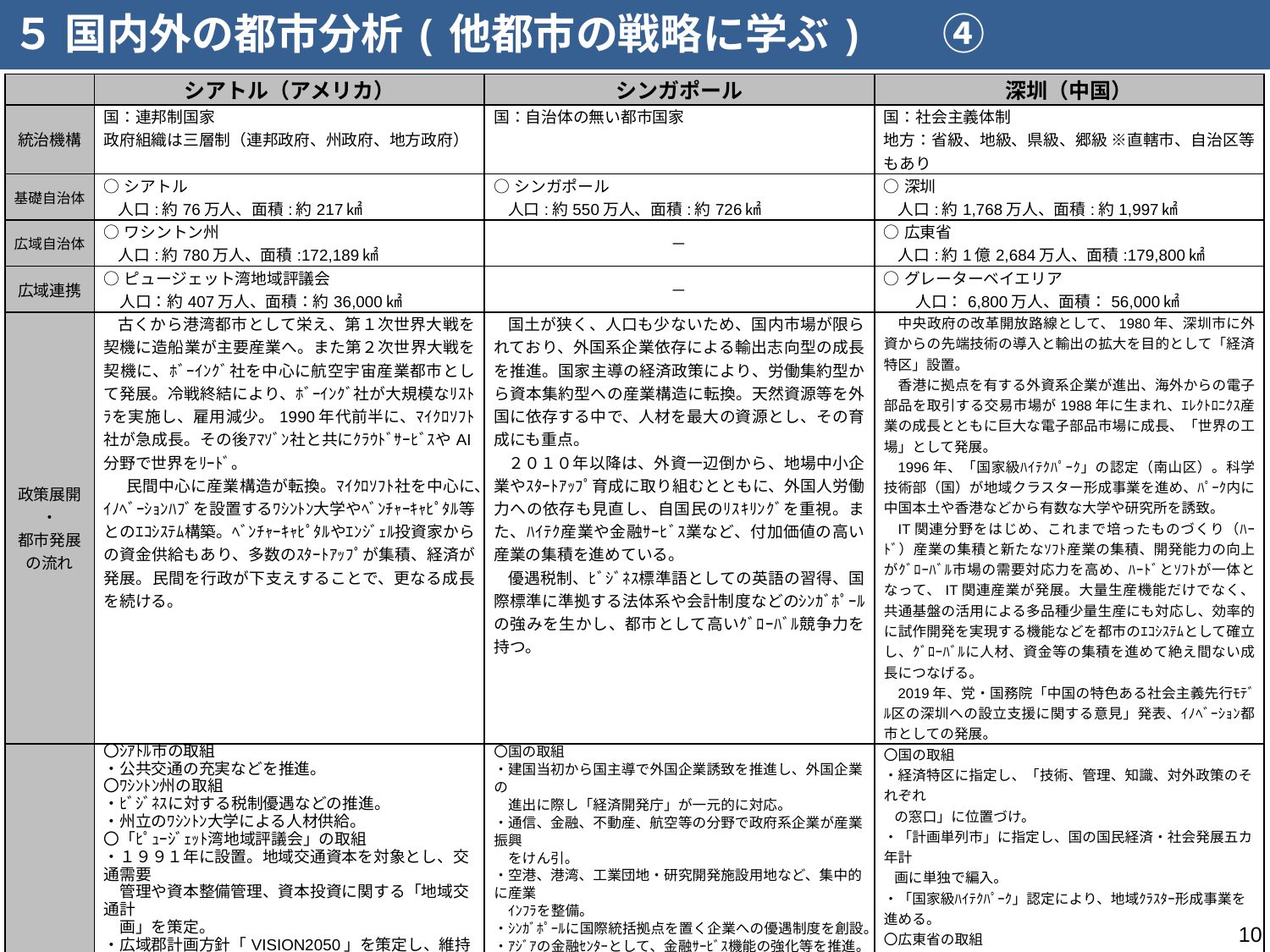

５ 国内外の都市分析(他都市の戦略に学ぶ) 　④
|  | シアトル（アメリカ） | シンガポール | 深圳（中国） |
| --- | --- | --- | --- |
| 統治機構 | 国：連邦制国家 政府組織は三層制（連邦政府、州政府、地方政府） | 国：自治体の無い都市国家 | 国：社会主義体制 地方：省級、地級、県級、郷級 ※直轄市、自治区等もあり |
| 基礎自治体 | ○シアトル 人口:約76万人、面積:約217㎢ | ○シンガポール 人口:約550万人、面積:約726㎢ | ○深圳 人口:約1,768万人、面積:約1,997㎢ |
| 広域自治体 | ○ワシントン州 人口:約780万人、面積:172,189㎢ | － | ○広東省 人口:約1億2,684万人、面積:179,800㎢ |
| 広域連携 | ○ピュージェット湾地域評議会 　人口：約407万人、面積：約36,000㎢ | － | ○グレーターベイエリア 　　人口：6,800万人、面積：56,000㎢ |
| 政策展開 ・ 都市発展の流れ | 古くから港湾都市として栄え、第１次世界大戦を契機に造船業が主要産業へ。また第２次世界大戦を契機に、ﾎﾞｰｲﾝｸﾞ社を中心に航空宇宙産業都市として発展。冷戦終結により、ﾎﾞｰｲﾝｸﾞ社が大規模なﾘｽﾄﾗを実施し、雇用減少。1990年代前半に、ﾏｲｸﾛｿﾌﾄ社が急成長。その後ｱﾏｿﾞﾝ社と共にｸﾗｳﾄﾞｻｰﾋﾞｽやAI分野で世界をﾘｰﾄﾞ。  民間中心に産業構造が転換。ﾏｲｸﾛｿﾌﾄ社を中心に、ｲﾉﾍﾞｰｼｮﾝﾊﾌﾞを設置するﾜｼﾝﾄﾝ大学やﾍﾞﾝﾁｬｰｷｬﾋﾟﾀﾙ等とのｴｺｼｽﾃﾑ構築。ﾍﾞﾝﾁｬｰｷｬﾋﾟﾀﾙやｴﾝｼﾞｪﾙ投資家からの資金供給もあり、多数のｽﾀｰﾄｱｯﾌﾟが集積、経済が発展。民間を行政が下支えすることで、更なる成長を続ける。 | 国土が狭く、人口も少ないため、国内市場が限られており、外国系企業依存による輸出志向型の成長を推進。国家主導の経済政策により、労働集約型から資本集約型への産業構造に転換。天然資源等を外国に依存する中で、人材を最大の資源とし、その育成にも重点。 ２０１０年以降は、外資一辺倒から、地場中小企業やｽﾀｰﾄｱｯﾌﾟ育成に取り組むとともに、外国人労働力への依存も見直し、自国民のﾘｽｷﾘﾝｸﾞを重視。また、ﾊｲﾃｸ産業や金融ｻｰﾋﾞｽ業など、付加価値の高い産業の集積を進めている。 優遇税制、ﾋﾞｼﾞﾈｽ標準語としての英語の習得、国際標準に準拠する法体系や会計制度などのｼﾝｶﾞﾎﾟｰﾙの強みを生かし、都市として高いｸﾞﾛｰﾊﾞﾙ競争力を持つ。 | 中央政府の改革開放路線として、1980年、深圳市に外資からの先端技術の導入と輸出の拡大を目的として「経済特区」設置。 香港に拠点を有する外資系企業が進出、海外からの電子部品を取引する交易市場が1988年に生まれ、ｴﾚｸﾄﾛﾆｸｽ産業の成長とともに巨大な電子部品市場に成長、「世界の工場」として発展。 1996年、「国家級ﾊｲﾃｸﾊﾟｰｸ」の認定（南山区）。科学技術部（国）が地域クラスター形成事業を進め、ﾊﾟｰｸ内に中国本土や香港などから有数な大学や研究所を誘致。 IT関連分野をはじめ、これまで培ったものづくり（ﾊｰﾄﾞ）産業の集積と新たなｿﾌﾄ産業の集積、開発能力の向上がｸﾞﾛｰﾊﾞﾙ市場の需要対応力を高め、ﾊｰﾄﾞとｿﾌﾄが一体となって、IT関連産業が発展。大量生産機能だけでなく、共通基盤の活用による多品種少量生産にも対応し、効率的に試作開発を実現する機能などを都市のｴｺｼｽﾃﾑとして確立し、ｸﾞﾛｰﾊﾞﾙに人材、資金等の集積を進めて絶え間ない成長につなげる。 2019年、党・国務院「中国の特色ある社会主義先行ﾓﾃﾞﾙ区の深圳への設立支援に関する意見」発表、ｲﾉﾍﾞｰｼｮﾝ都市としての発展。 |
| 支える 仕組み | 〇ｼｱﾄﾙ市の取組 ・公共交通の充実などを推進。 〇ﾜｼﾝﾄﾝ州の取組 ・ﾋﾞｼﾞﾈｽに対する税制優遇などの推進。 ・州立のﾜｼﾝﾄﾝ大学による人材供給。 〇「ﾋﾟｭｰｼﾞｪｯﾄ湾地域評議会」の取組 ・１９９１年に設置。地域交通資本を対象とし、交通需要 　管理や資本整備管理、資本投資に関する「地域交通計 　画」を策定。 ・広域郡計画方針「VISION2050」を策定し、維持や改 定作業を実施。 ・地域内における経済動向、人口統計、交通状況に関す る情報を整備。州関連行政機関と連携し、ﾃﾞｰﾀﾍﾞｰｽを 確立。 〇「ｶｽｹｰﾃﾞｨｱ･ｲﾉﾍﾞｰｼｮﾝ･ｺﾘﾄﾞｰ」（ﾌﾞﾘﾃｨｯｼｭｺﾛﾝﾋﾞｱ州か らｵﾚｺﾞﾝ州に渡る北米西海岸）の取組 ・ﾃﾞｰﾀｻｲｴﾝｽ分野の共同研究や次世代のｲﾉﾍﾞｰｼｮﾝﾘｰﾀﾞｰ の育成をめざす協働教育ﾌﾟﾛｸﾞﾗﾑなどの教育活動。 ・都市間高速鉄道の建設について審議。 | 〇国の取組 ・建国当初から国主導で外国企業誘致を推進し、外国企業の　 　進出に際し「経済開発庁」が一元的に対応。 ・通信、金融、不動産、航空等の分野で政府系企業が産業振興 　をけん引。 ・空港、港湾、工業団地・研究開発施設用地など、集中的に産業 　ｲﾝﾌﾗを整備。 ・ｼﾝｶﾞﾎﾟｰﾙに国際統括拠点を置く企業への優遇制度を創設。 ・ｱｼﾞｱの金融ｾﾝﾀｰとして、金融ｻｰﾋﾞｽ機能の強化等を推進。１９９ 　８年に金融自由化など改革を実施。 ・産業の高度化を進めるなか、２００３年にﾊﾞｲｵﾒﾃﾞｨｶﾙ系研究開 　発拠点の開設など、高付加価値・創発型産業ﾓﾃﾞﾙへの移行を 　推進。 ・世界ﾄｯﾌﾟﾚﾍﾞﾙのｼﾝｶﾞﾎﾟｰﾙ大学は、積極的に外国人教員、研究 　者、学生を招聘。 ・2001年に職業訓練組織である「技能教育学院」を設置する 　など、人材育成にも注力。 ・研究革新起業計画2020により、健康・ﾊﾞｲｵ医療科学、ｴﾚｸﾄﾛﾆ 　ｸｽ（電子工学）等の重点分野への研究開発支援、外国人材を 　誘致。 | 〇国の取組 ・経済特区に指定し、「技術、管理、知識、対外政策のそれぞれ の窓口」に位置づけ。 ・「計画単列市」に指定し、国の国民経済・社会発展五カ年計 画に単独で編入。 ・「国家級ﾊｲﾃｸﾊﾟｰｸ」認定により、地域ｸﾗｽﾀｰ形成事業を進める。 〇広東省の取組 ・2008年以降「騰籠換鳥(とうろうかんちょう)」政策により、労働 　集約型産業を郊外に移転させると同時に珠江ﾃﾞﾙﾀ地域に高 　度な産業や労働力を誘致し、省内の産業構造を転換・高度化。 〇深圳市の取組 ・２０１１年に策定した「孔雀計画」等によりﾊｲﾚﾍﾞﾙ人材の招へ 　い。 ・深圳市と清華大学の共同出資による深圳清華研究所など、 香港や中国本土有数の大学誘致を実施。 ・「深圳市創新投資集団有限公司」による官主導のﾘｽｸﾏﾈｰの 供給。 ・大手企業と連携してｽﾀｰﾄｱｯﾌﾟの支援を推進。 ・2019年に深圳証券取引場で知財証券化商品が上場し、「深 　圳ﾓﾃﾞﾙ」として、複数の知財商品化のﾓﾃﾞﾙに。 |
10